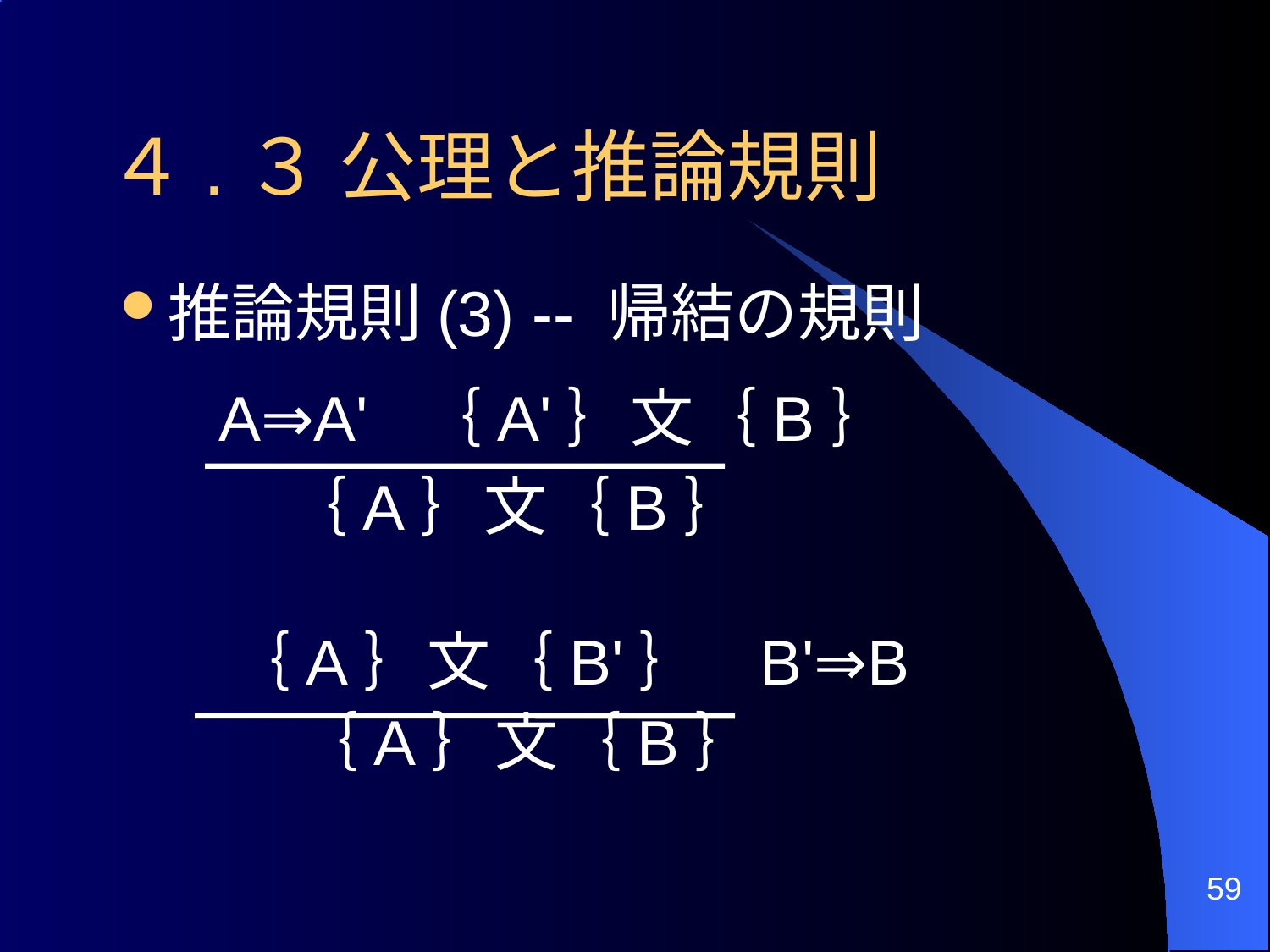

# ４.３ 公理と推論規則
推論規則(3) -- 帰結の規則
  A⇒A'  ｛A'｝文｛B｝
      ｛A｝文｛B｝

  ｛A｝文｛B'｝   B'⇒B
	    ｛A｝文｛B｝

59